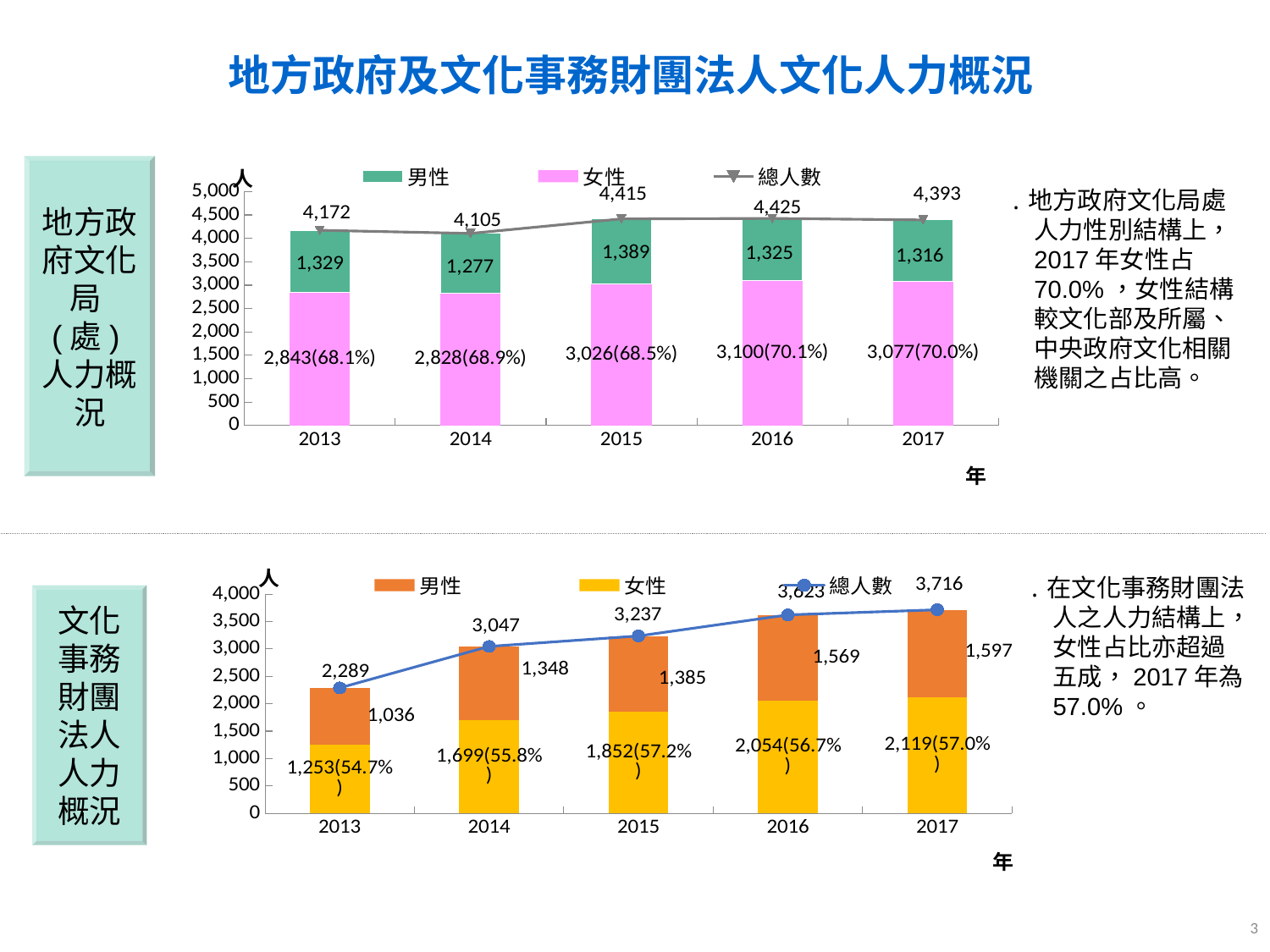

地方政府及文化事務財團法人文化人力概況

### Chart

| Category | 女性 | 男性 | 總人數 |
|---|---|---|---|
| 2013 | 2843.0 | 1329.0 | 4172.0 |
| 2014 | 2828.0 | 1277.0 | 4105.0 |
| 2015 | 3026.0 | 1389.0 | 4415.0 |
| 2016 | 3100.0 | 1325.0 | 4425.0 |
| 2017 | 3077.0 | 1316.0 | 4393.0 |
地方政府文化局(處)人力概況
․地方政府文化局處人力性別結構上，2017年女性占70.0%，女性結構較文化部及所屬、中央政府文化相關機關之占比高。

### Chart

| Category | 女性 | 男性 | 總人數 |
|---|---|---|---|
| 2013 | 1253.0 | 1036.0 | 2289.0 |
| 2014 | 1699.0 | 1348.0 | 3047.0 |
| 2015 | 1852.0 | 1385.0 | 3237.0 |
| 2016 | 2054.0 | 1569.0 | 3623.0 |
| 2017 | 2119.0 | 1597.0 | 3716.0 |
․在文化事務財團法人之人力結構上，女性占比亦超過五成，2017年為57.0%。
文化事務財團法人人力概況
3